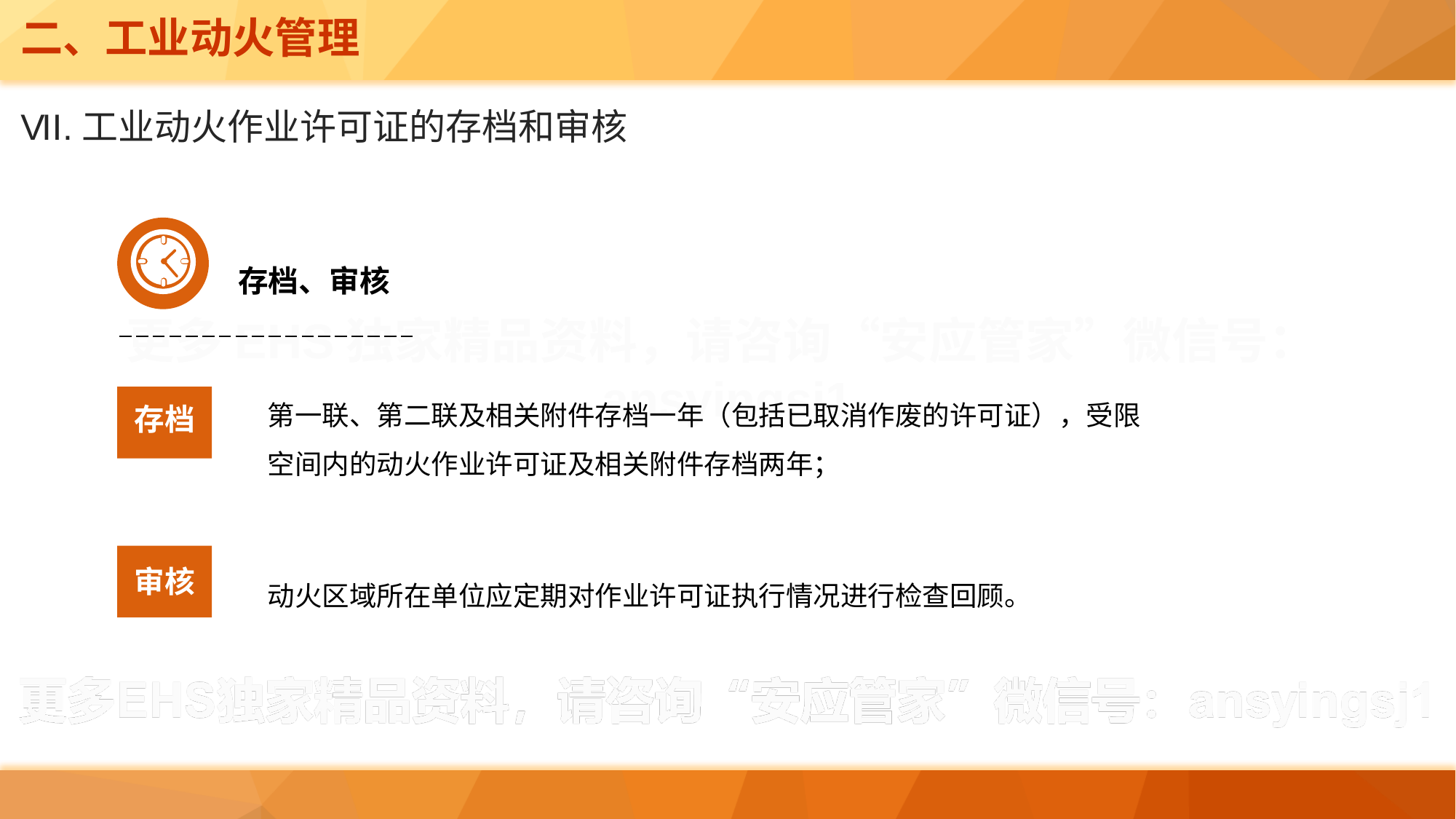

二、工业动火管理
工业动火作业许可证的存档和审核

存档、审核
第一联、第二联及相关附件存档一年（包括已取消作废的许可证），受限空间内的动火作业许可证及相关附件存档两年；

存档

审核
动火区域所在单位应定期对作业许可证执行情况进行检查回顾。